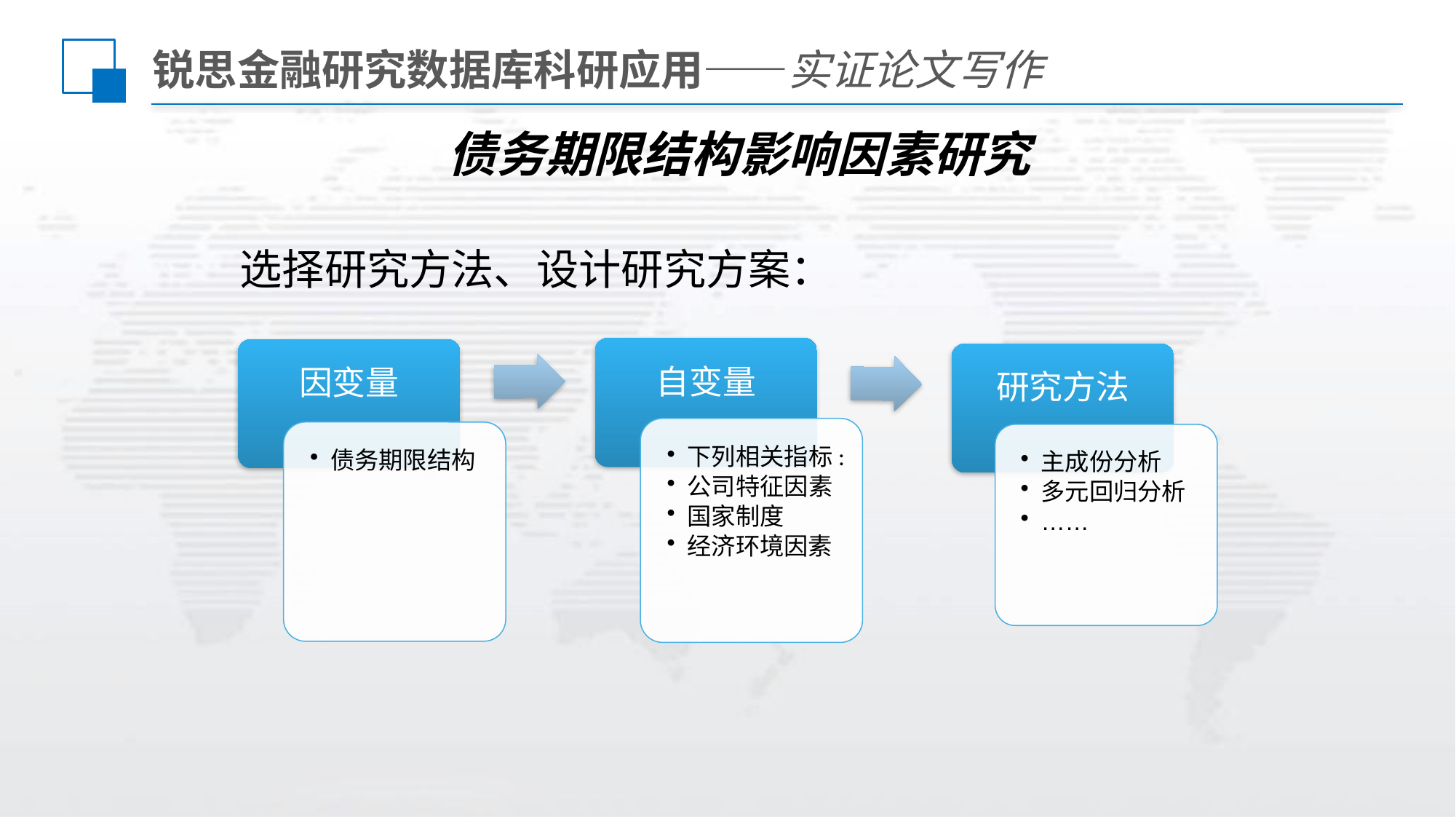

# 锐思金融研究数据库科研应用——实证论文写作
债务期限结构影响因素研究
因变量
债务期限结构

自变量
下列相关指标:
公司特征因素
国家制度
经济环境因素

研究方法
主成份分析
多元回归分析
……
选择研究方法、设计研究方案：